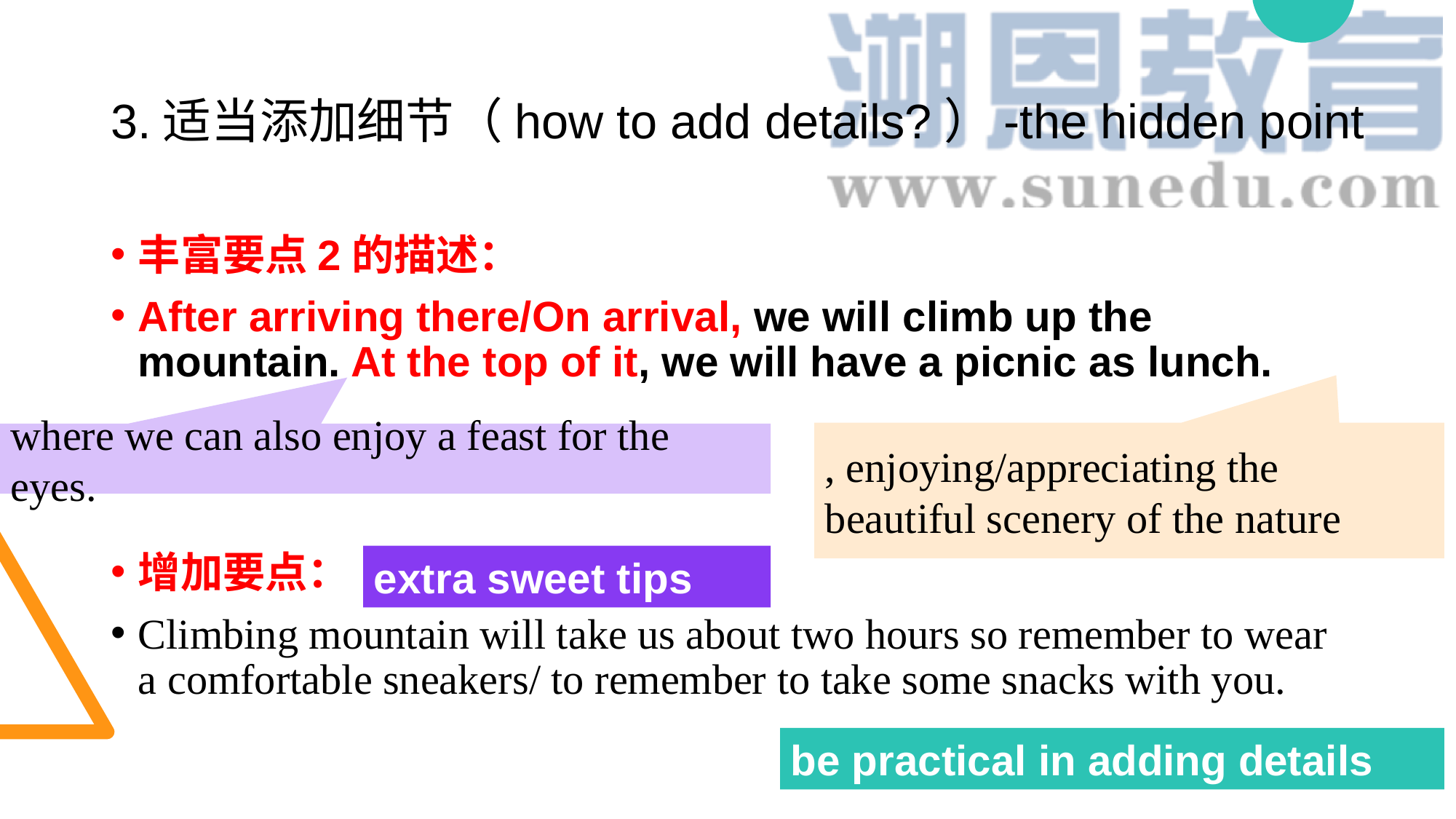

# 3.适当添加细节（how to add details?）-the hidden point
丰富要点2的描述：
After arriving there/On arrival, we will climb up the mountain. At the top of it, we will have a picnic as lunch.

, enjoying/appreciating the beautiful scenery of the nature
where we can also enjoy a feast for the eyes.
增加要点：
Climbing mountain will take us about two hours so remember to wear a comfortable sneakers/ to remember to take some snacks with you.
extra sweet tips
be practical in adding details
8